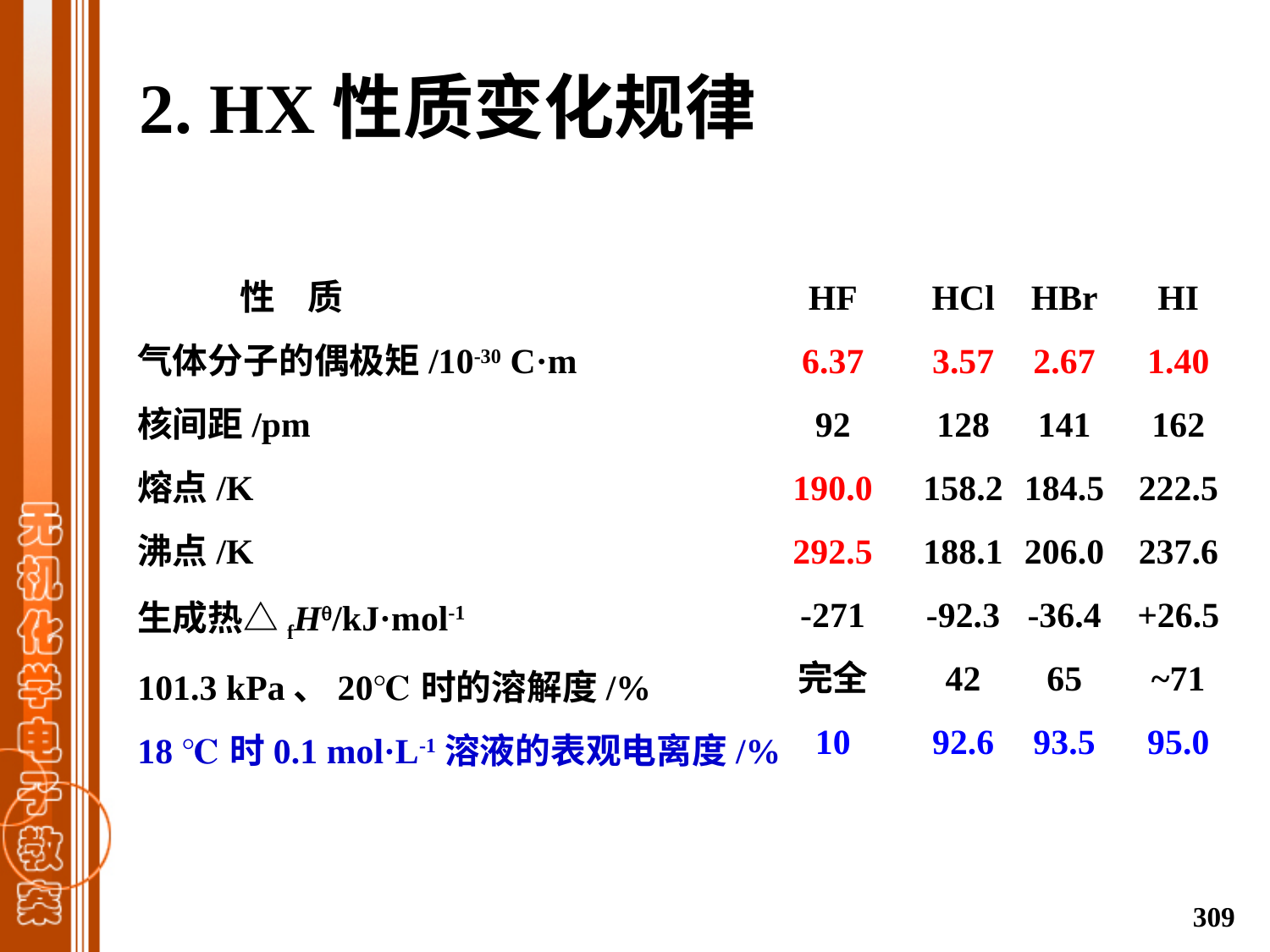

2. HX性质变化规律

                 性    质
气体分子的偶极矩/10-30 C·m
核间距/pm
熔点/K
沸点/K
生成热△fHθ/kJ·mol-1
101.3 kPa、20℃时的溶解度/%
18 ℃时0.1 mol·L-1溶液的表观电离度/%
HF
6.37
92
190.0
292.5
-271
完全
10
HCl
3.57
128
158.2
188.1
-92.3
42
92.6
HBr
2.67
141
184.5
206.0
-36.4
65
93.5
HI
1.40
162
222.5
237.6
+26.5
~71
95.0

309